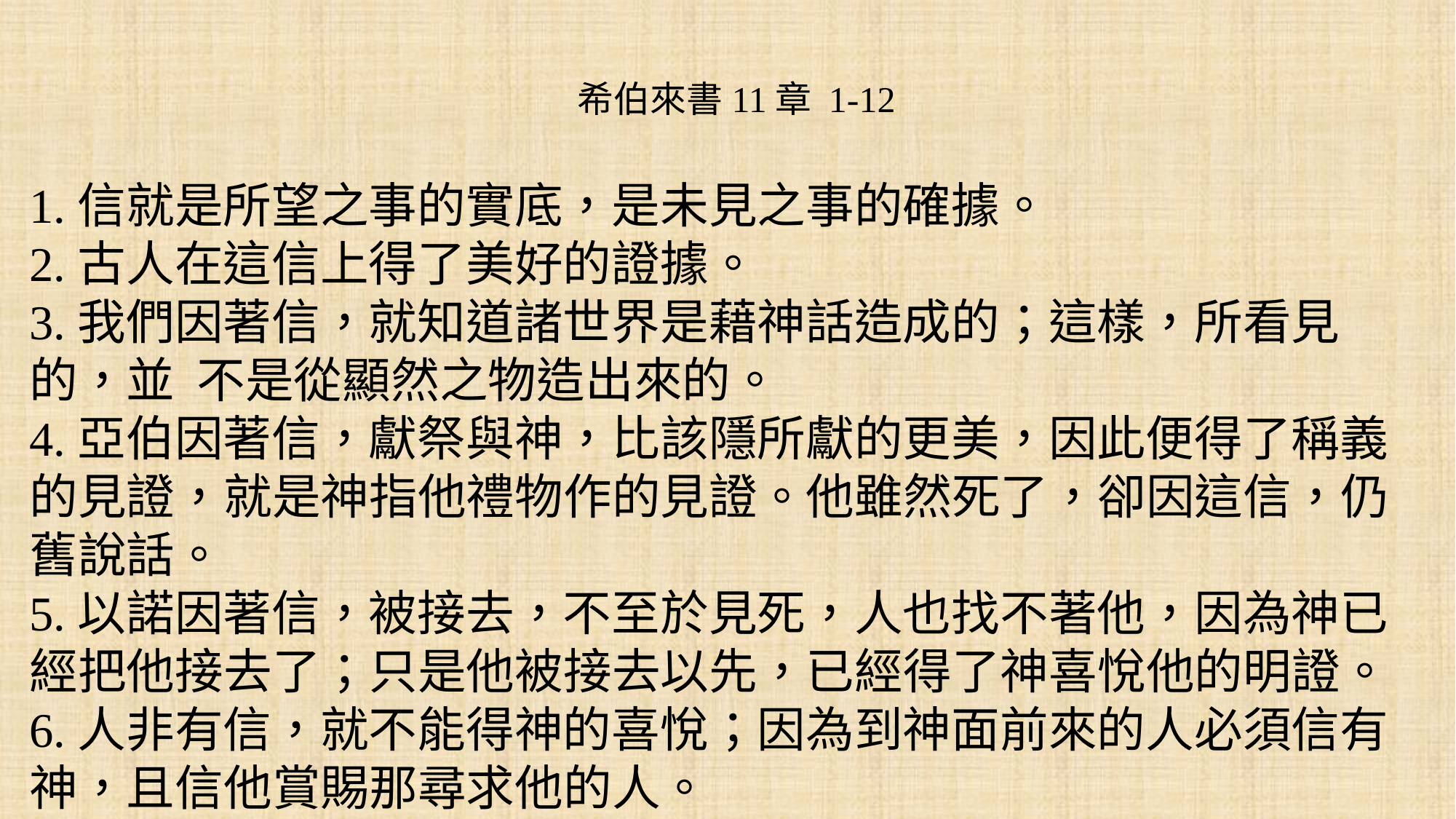

希伯來書11章 1-12

1.信就是所望之事的實底，是未見之事的確據。
2.古人在這信上得了美好的證據。
3.我們因著信，就知道諸世界是藉神話造成的；這樣，所看見的，並  不是從顯然之物造出來的。
4.亞伯因著信，獻祭與神，比該隱所獻的更美，因此便得了稱義的見證，就是神指他禮物作的見證。他雖然死了，卻因這信，仍舊說話。
5.以諾因著信，被接去，不至於見死，人也找不著他，因為神已經把他接去了；只是他被接去以先，已經得了神喜悅他的明證。
6.人非有信，就不能得神的喜悅；因為到神面前來的人必須信有神，且信他賞賜那尋求他的人。